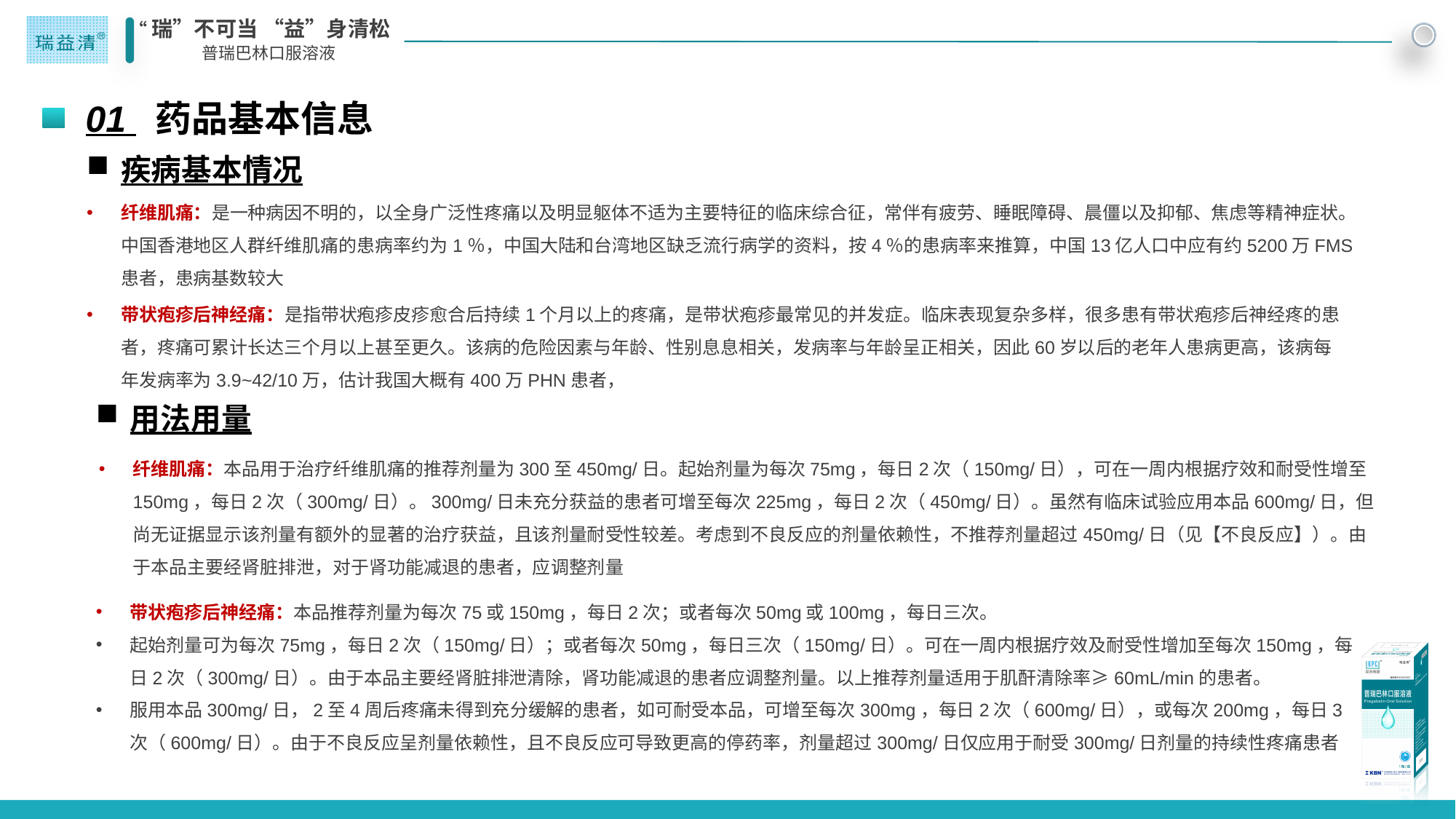

01  药品基本信息

疾病基本情况
纤维肌痛：是一种病因不明的，以全身广泛性疼痛以及明显躯体不适为主要特征的临床综合征，常伴有疲劳、睡眠障碍、晨僵以及抑郁、焦虑等精神症状。中国香港地区人群纤维肌痛的患病率约为1％，中国大陆和台湾地区缺乏流行病学的资料，按4％的患病率来推算，中国13亿人口中应有约5200万FMS患者，患病基数较大
带状疱疹后神经痛：是指带状疱疹皮疹愈合后持续1个月以上的疼痛，是带状疱疹最常见的并发症。临床表现复杂多样，很多患有带状疱疹后神经疼的患者，疼痛可累计长达三个月以上甚至更久。该病的危险因素与年龄、性别息息相关，发病率与年龄呈正相关，因此60岁以后的老年人患病更高，该病每年发病率为3.9~42/10万，估计我国大概有400万PHN患者，
用法用量
纤维肌痛：本品用于治疗纤维肌痛的推荐剂量为300至450mg/日。起始剂量为每次75mg，每日2次（150mg/日），可在一周内根据疗效和耐受性增至150mg，每日2次（300mg/日）。300mg/日未充分获益的患者可增至每次225mg，每日2次（450mg/日）。虽然有临床试验应用本品600mg/日，但尚无证据显示该剂量有额外的显著的治疗获益，且该剂量耐受性较差。考虑到不良反应的剂量依赖性，不推荐剂量超过450mg/日（见【不良反应】）。由于本品主要经肾脏排泄，对于肾功能减退的患者，应调整剂量
带状疱疹后神经痛：本品推荐剂量为每次75或150mg，每日2次；或者每次50mg或100mg，每日三次。
起始剂量可为每次75mg，每日2次（150mg/日）；或者每次50mg，每日三次（150mg/日）。可在一周内根据疗效及耐受性增加至每次150mg，每日2次（300mg/日）。由于本品主要经肾脏排泄清除，肾功能减退的患者应调整剂量。以上推荐剂量适用于肌酐清除率≥60mL/min的患者。
服用本品300mg/日，2至4周后疼痛未得到充分缓解的患者，如可耐受本品，可增至每次300mg，每日2次（600mg/日），或每次200mg，每日3次（600mg/日）。由于不良反应呈剂量依赖性，且不良反应可导致更高的停药率，剂量超过300mg/日仅应用于耐受300mg/日剂量的持续性疼痛患者